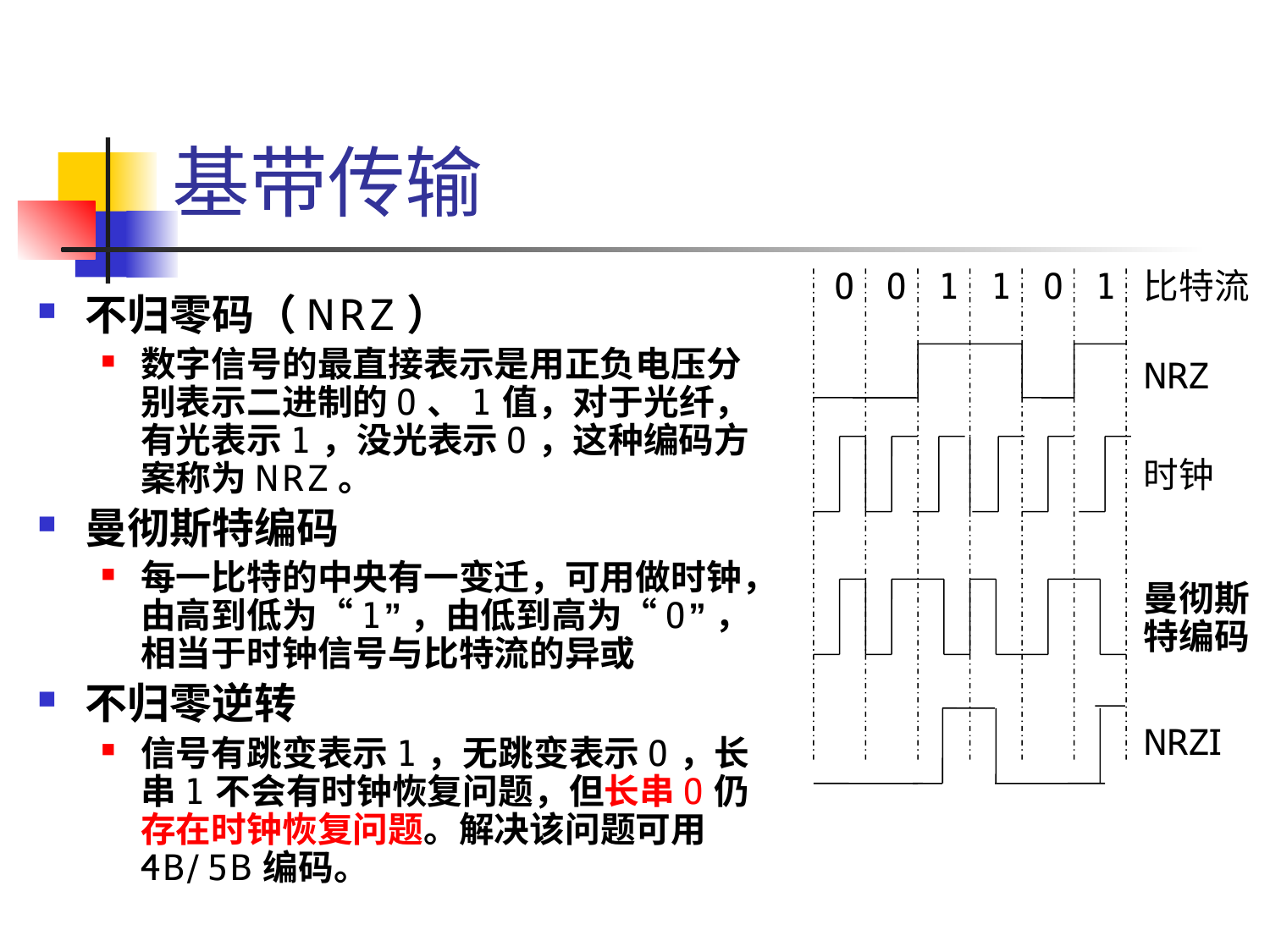

# 基带传输
0   0   1   1   0   1
比特流

不归零码（NRZ）
数字信号的最直接表示是用正负电压分别表示二进制的0、1值，对于光纤，有光表示1，没光表示0，这种编码方案称为NRZ。
曼彻斯特编码
每一比特的中央有一变迁，可用做时钟，由高到低为“1”，由低到高为“0”，相当于时钟信号与比特流的异或
不归零逆转
信号有跳变表示1，无跳变表示0，长串1不会有时钟恢复问题，但长串0仍存在时钟恢复问题。解决该问题可用4B/5B编码。

NRZ

时钟

曼彻斯特编码

NRZI